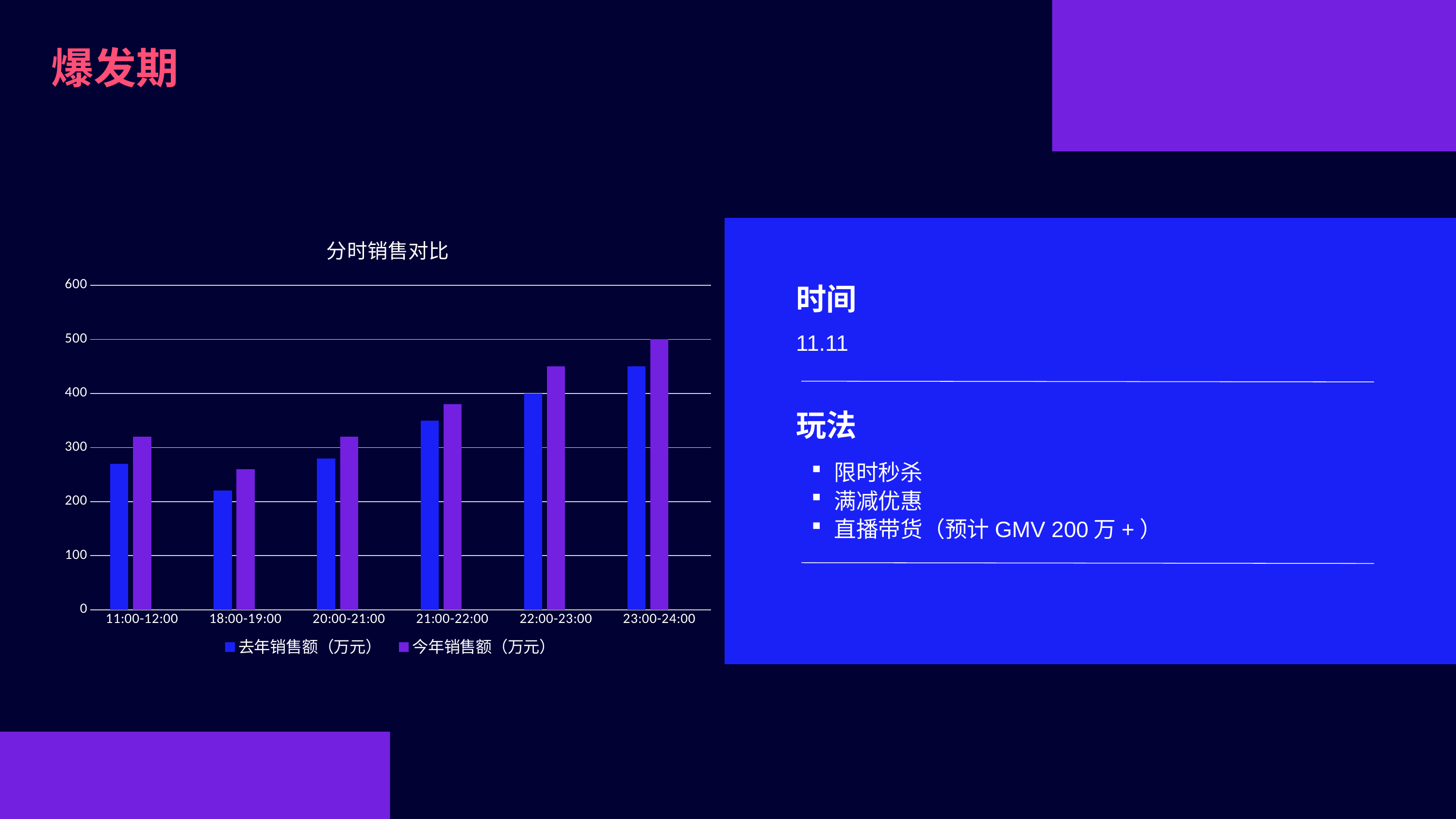

爆发期

### Chart: 分时销售对比

| Category | 去年销售额（万元） | 今年销售额（万元） |  |
|---|---|---|---|
| 11:00-12:00 | 270.0 | 320.0 | None |
| 18:00-19:00 | 220.0 | 260.0 | None |
| 20:00-21:00 | 280.0 | 320.0 | None |
| 21:00-22:00 | 350.0 | 380.0 | None |
| 22:00-23:00 | 400.0 | 450.0 | None |
| 23:00-24:00 | 450.0 | 500.0 | None |
时间
11.11

玩法
限时秒杀
满减优惠
直播带货（预计GMV 200万+）